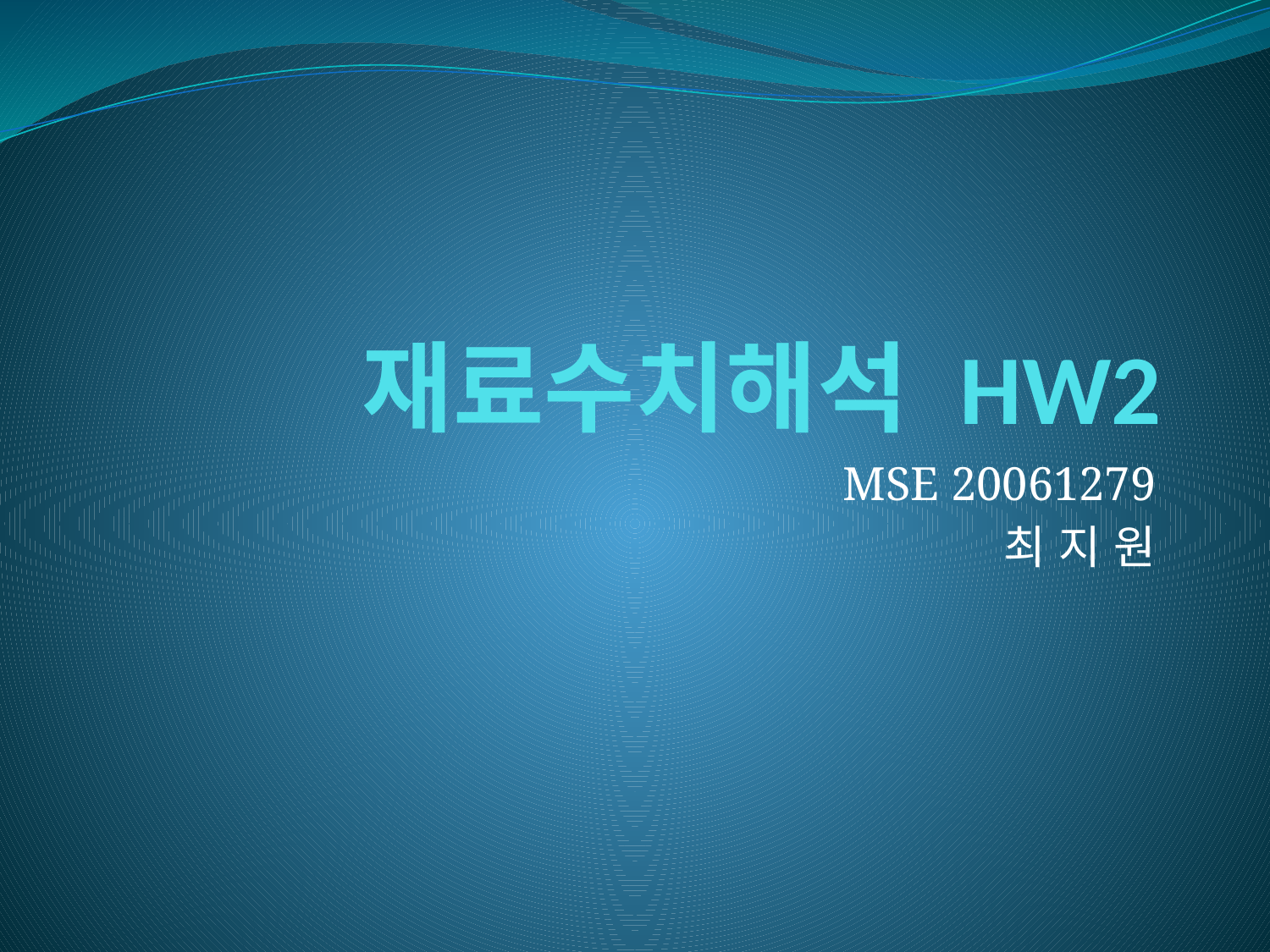

# 재료수치해석 HW2
MSE 20061279
최 지 원